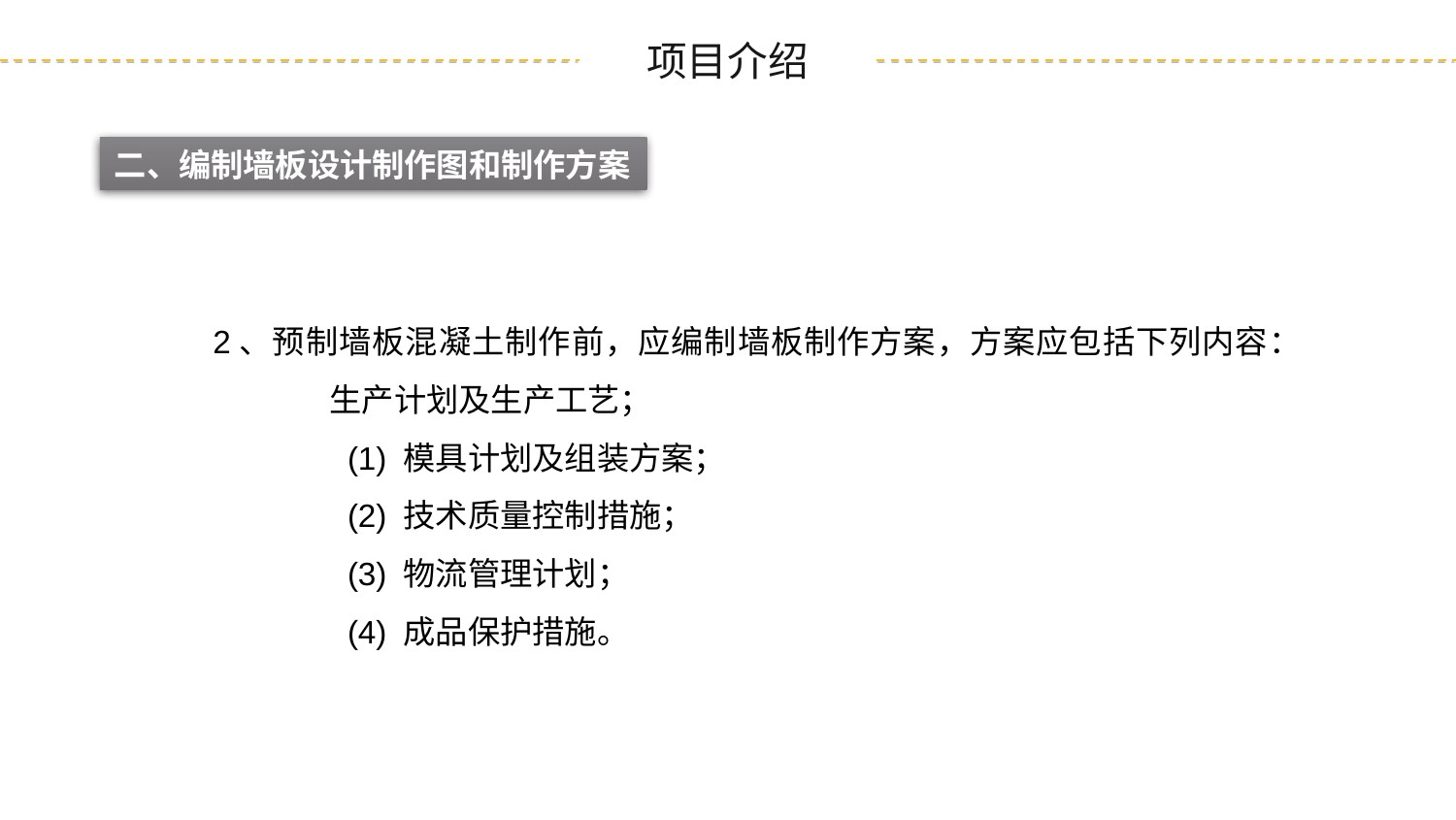

二、编制墙板设计制作图和制作方案
2、预制墙板混凝土制作前，应编制墙板制作方案，方案应包括下列内容：
               生产计划及生产工艺；
               (1) 模具计划及组装方案；
               (2) 技术质量控制措施；
               (3) 物流管理计划；
               (4) 成品保护措施。